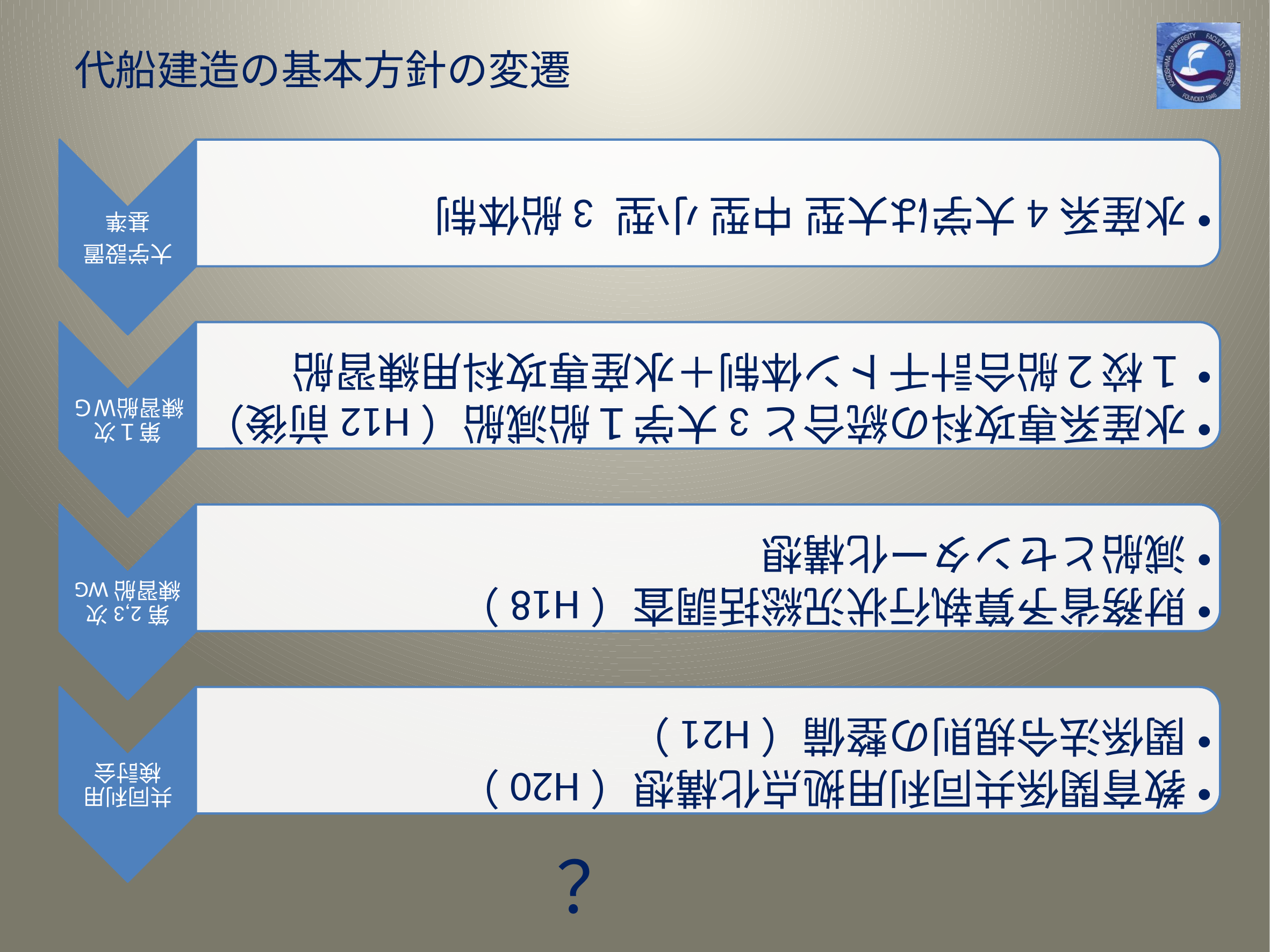

# 代船建造の基本方針の変遷
大学設置
基準
水産系4大学は大型 中型 小型 3船体制
第１次
練習船ＷＧ
水産系専攻科の統合と3大学１船減船（H12前後）
１校２船合計千トン体制＋水産専攻科用練習船
第2,3次
練習船WG
財務省予算執行状況総括調査（H18）
減船とセンター化構想
共同利用
検討会
教育関係共同利用拠点化構想（H20）
関係法令規則の整備（H21）
？